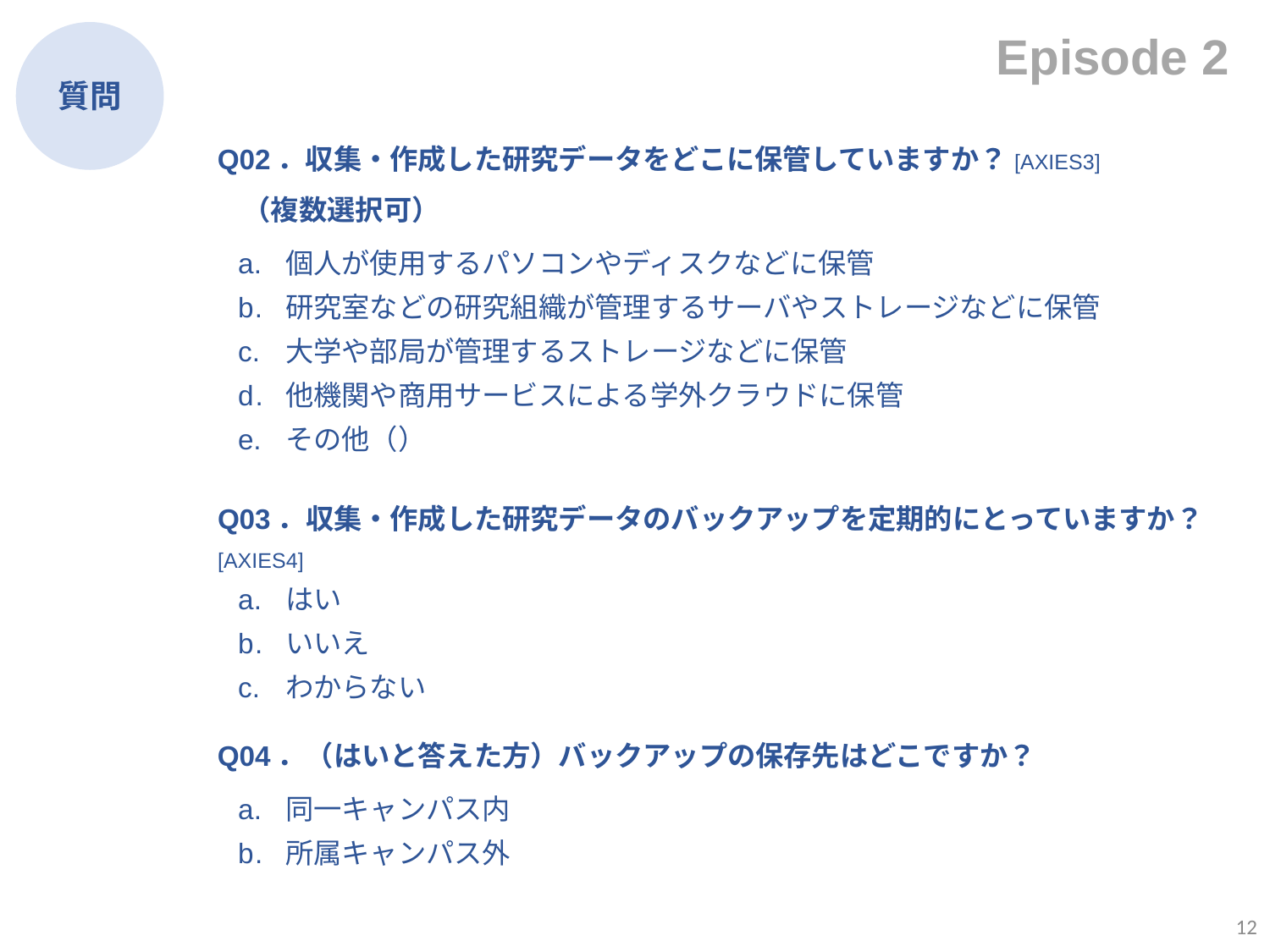

Episode 2

質問
Q02．収集・作成した研究データをどこに保管していますか？[AXIES3]
（複数選択可）
個人が使用するパソコンやディスクなどに保管
研究室などの研究組織が管理するサーバやストレージなどに保管
大学や部局が管理するストレージなどに保管
他機関や商用サービスによる学外クラウドに保管
その他（）
Q03．収集・作成した研究データのバックアップを定期的にとっていますか？[AXIES4]
はい
いいえ
わからない
Q04．（はいと答えた方）バックアップの保存先はどこですか？
同一キャンパス内
所属キャンパス外
12